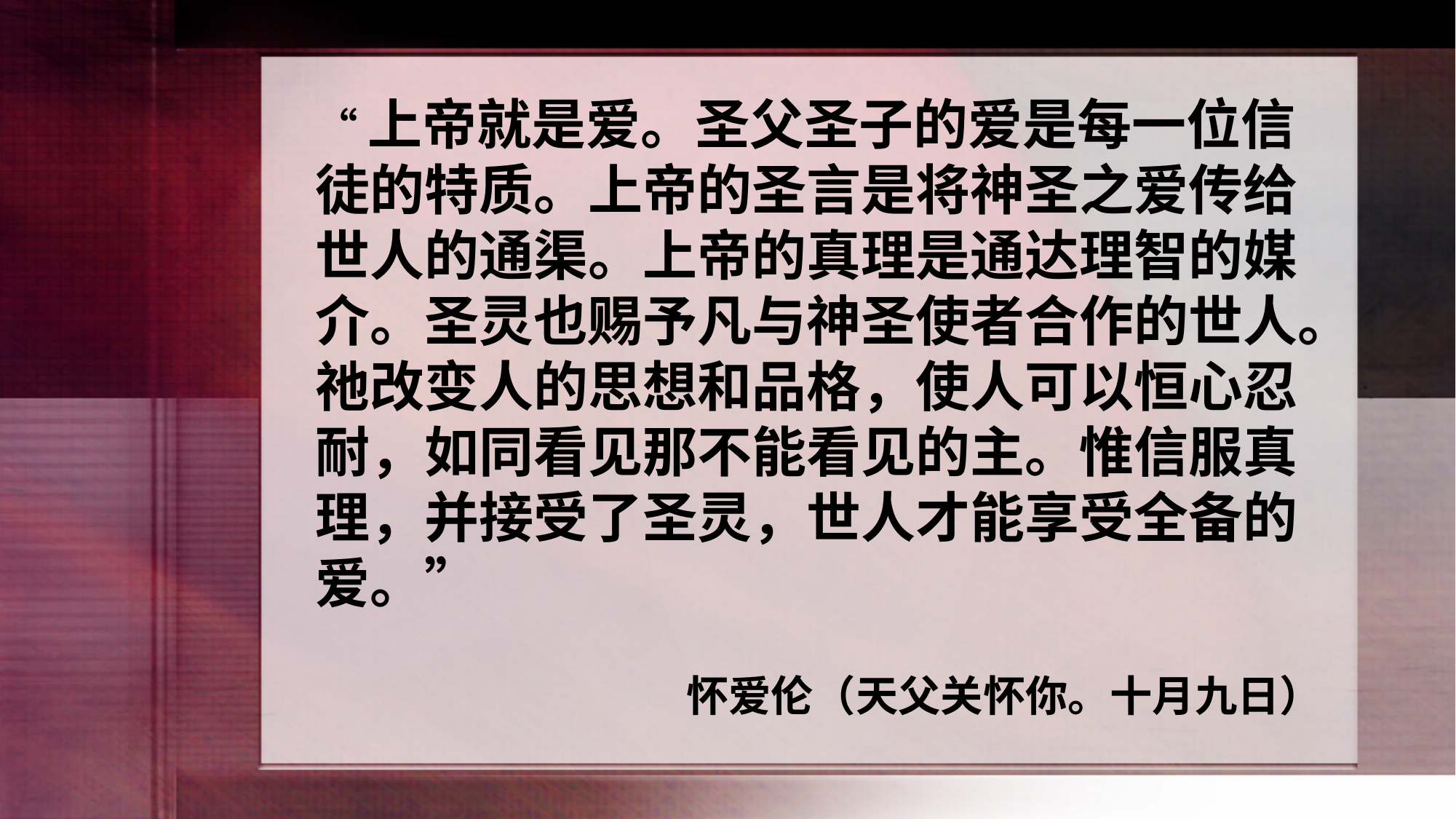

“上帝就是爱。圣父圣子的爱是每一位信徒的特质。上帝的圣言是将神圣之爱传给世人的通渠。上帝的真理是通达理智的媒介。圣灵也赐予凡与神圣使者合作的世人。祂改变人的思想和品格，使人可以恒心忍耐，如同看见那不能看见的主。惟信服真理，并接受了圣灵，世人才能享受全备的爱。”
怀爱伦（天父关怀你。十月九日）